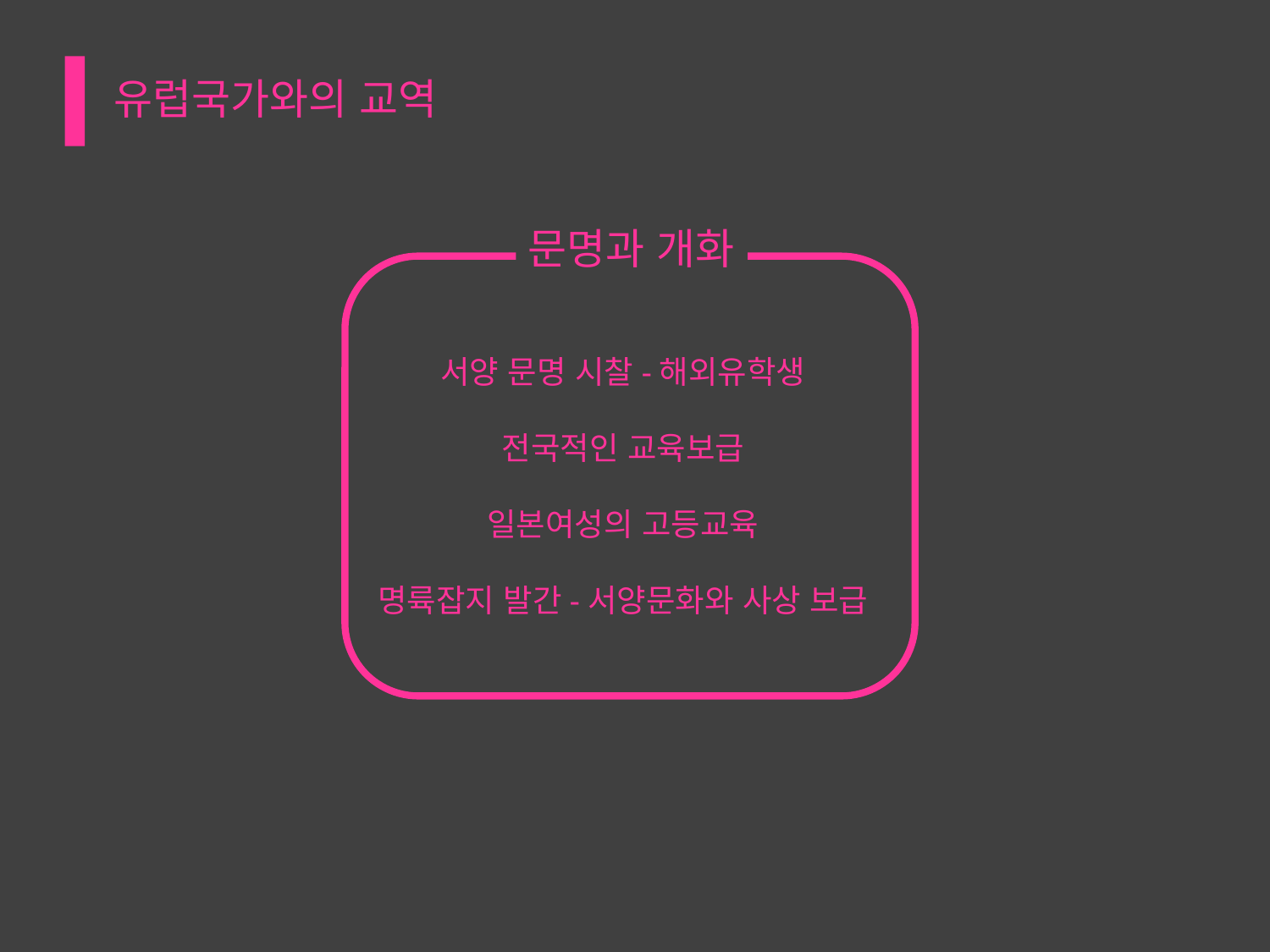

유럽국가와의 교역
문명과 개화

서양 문명 시찰-해외유학생

전국적인 교육보급

일본여성의 고등교육

명륙잡지 발간-서양문화와 사상 보급